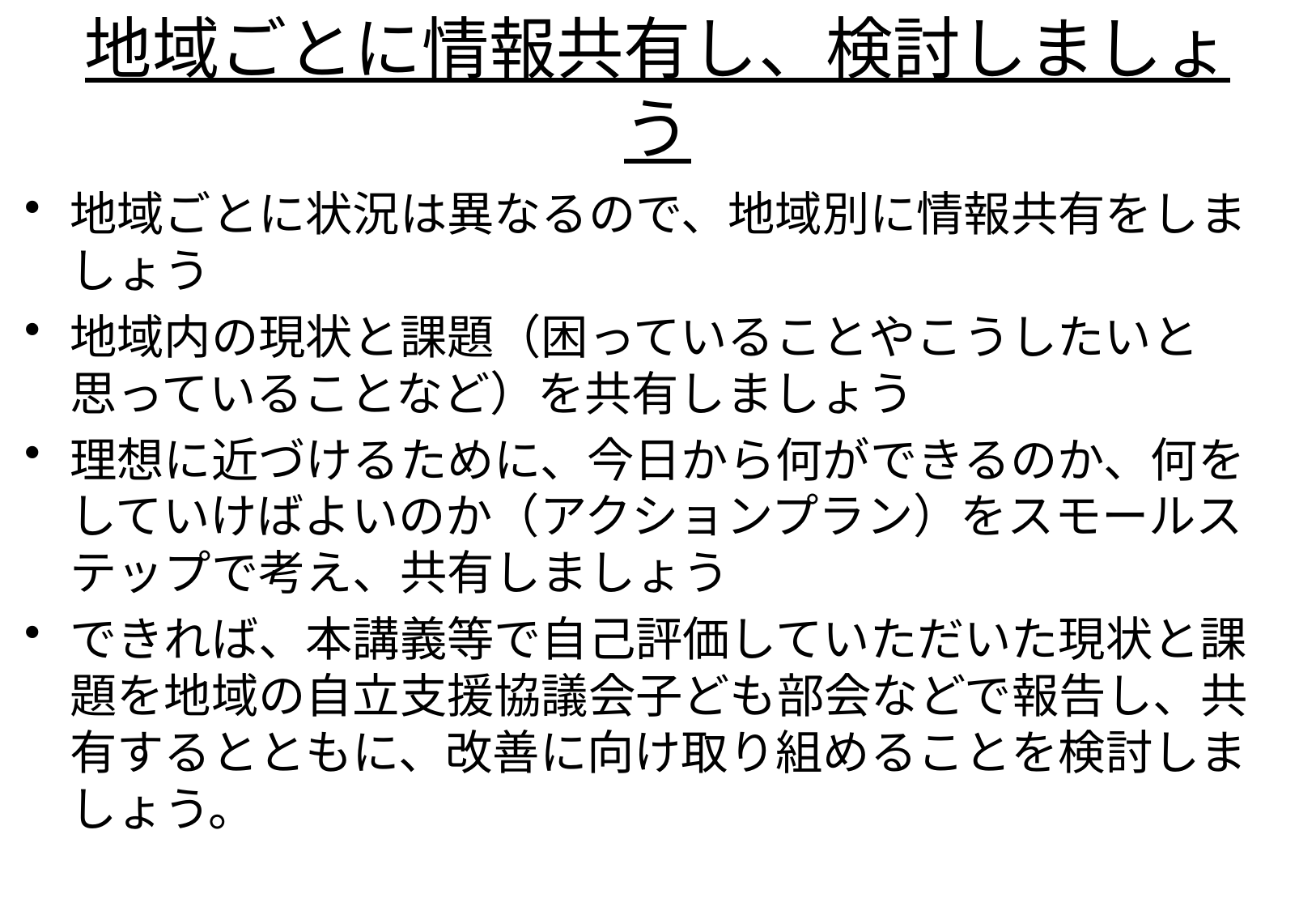

# 地域ごとに情報共有し、検討しましょう
地域ごとに状況は異なるので、地域別に情報共有をしましょう
地域内の現状と課題（困っていることやこうしたいと思っていることなど）を共有しましょう
理想に近づけるために、今日から何ができるのか、何をしていけばよいのか（アクションプラン）をスモールステップで考え、共有しましょう
できれば、本講義等で自己評価していただいた現状と課題を地域の自立支援協議会子ども部会などで報告し、共有するとともに、改善に向け取り組めることを検討しましょう。